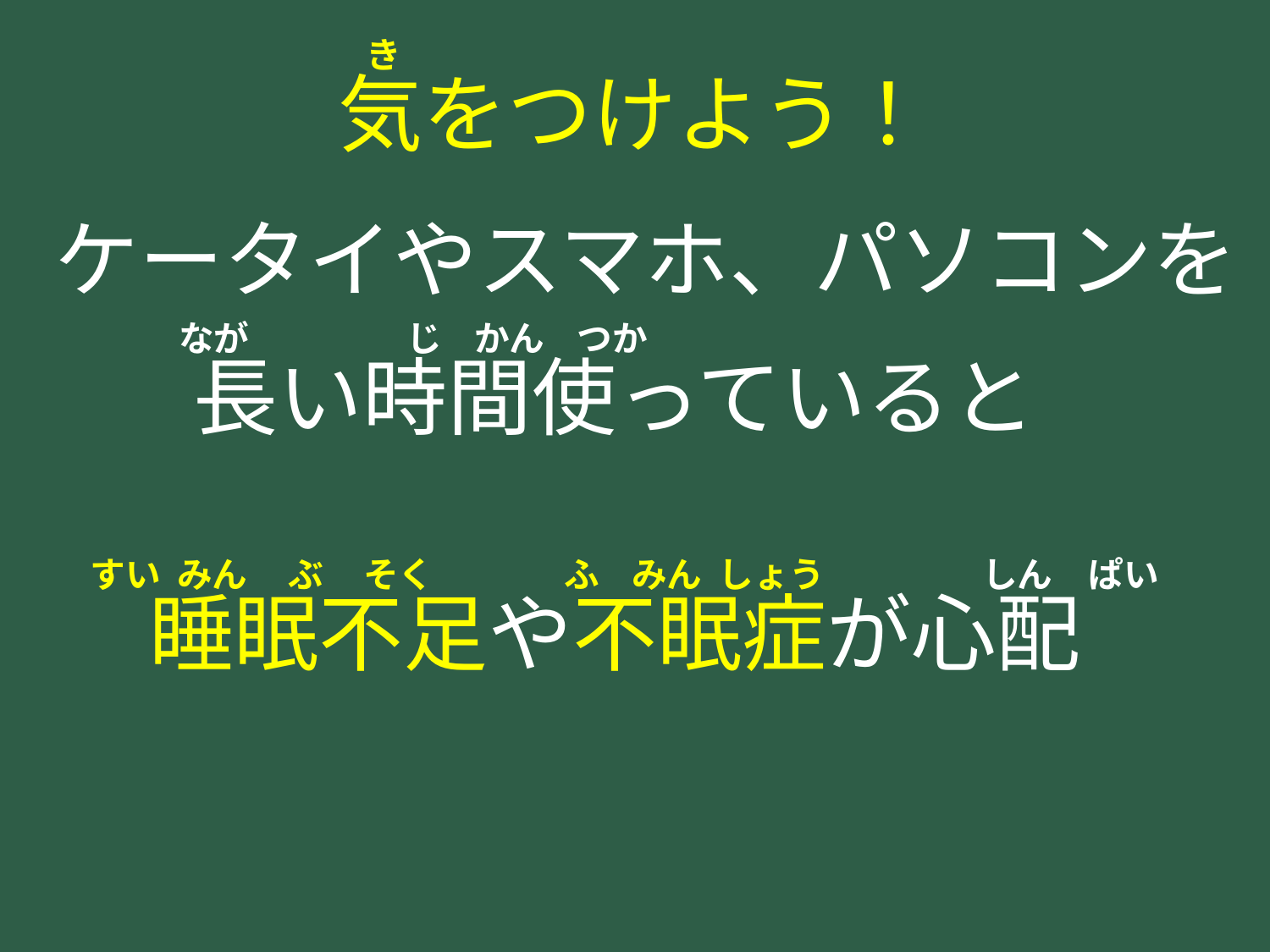

き
気をつけよう！
ケータイやスマホ、パソコンを
なが　　　　  じ    かん    つか
長い時間使っていると
すい  みん     ぶ     そく 　　　  ふ    みん  しょう　　　　  しん　ぱい
睡眠不足や不眠症が心配